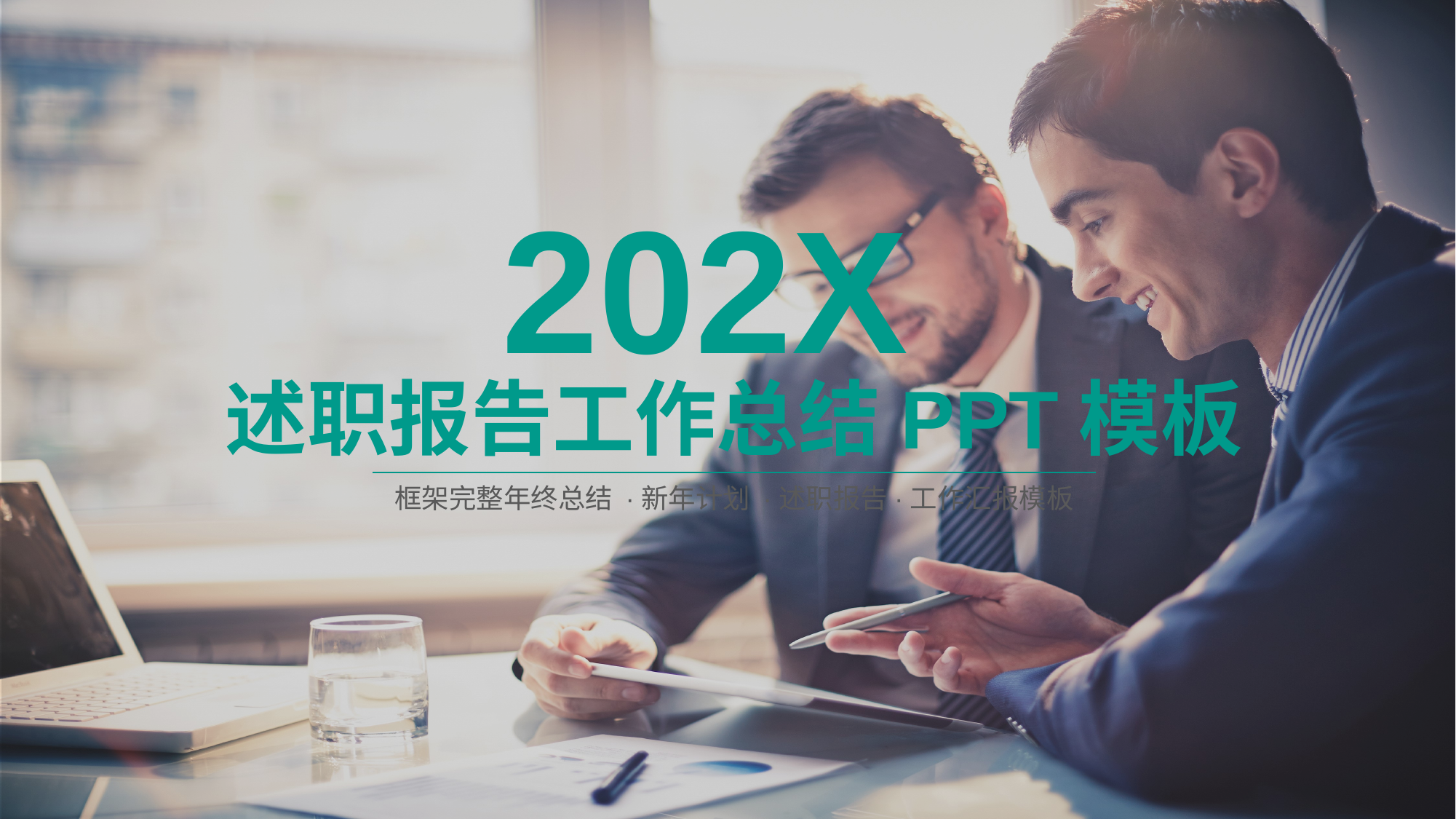

202X
述职报告工作总结PPT模板
框架完整年终总结 ·新年计划 ·述职报告·工作汇报模板